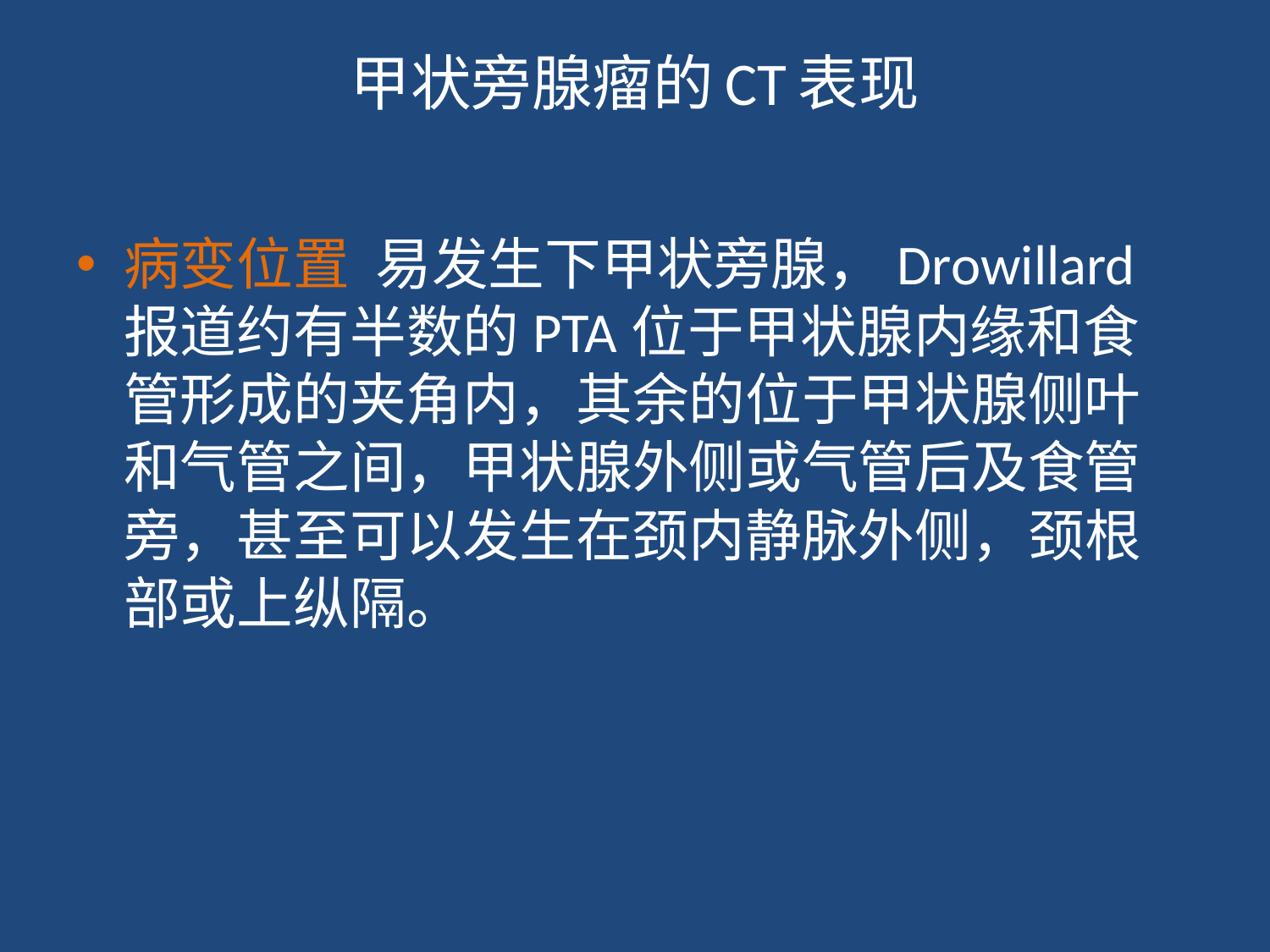

# 甲状旁腺瘤的CT表现
病变位置  易发生下甲状旁腺，Drowillard报道约有半数的PTA位于甲状腺内缘和食管形成的夹角内，其余的位于甲状腺侧叶和气管之间，甲状腺外侧或气管后及食管旁，甚至可以发生在颈内静脉外侧，颈根部或上纵隔。